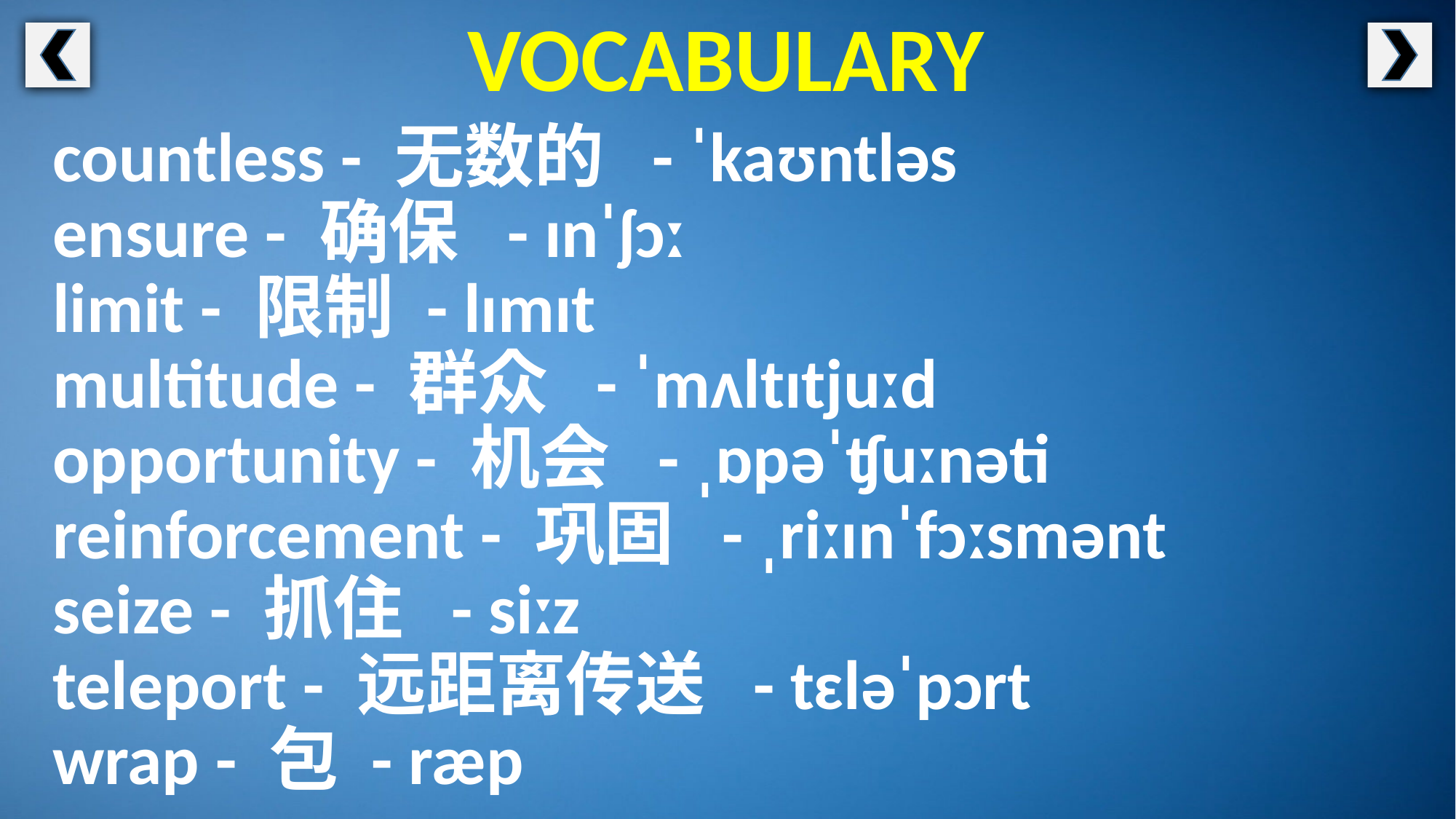

VOCABULARY
countless - 无数的  - ˈkaʊntləs
ensure - 确保  - ɪnˈʃɔː
limit - 限制 - lɪmɪt
multitude - 群众  - ˈmʌltɪtjuːd
opportunity - 机会  - ˌɒpəˈʧuːnəti
reinforcement - 巩固  - ˌriːɪnˈfɔːsmənt
seize - 抓住  - siːz
teleport - 远距离传送  - tɛləˈpɔrt
wrap - 包 - ræp